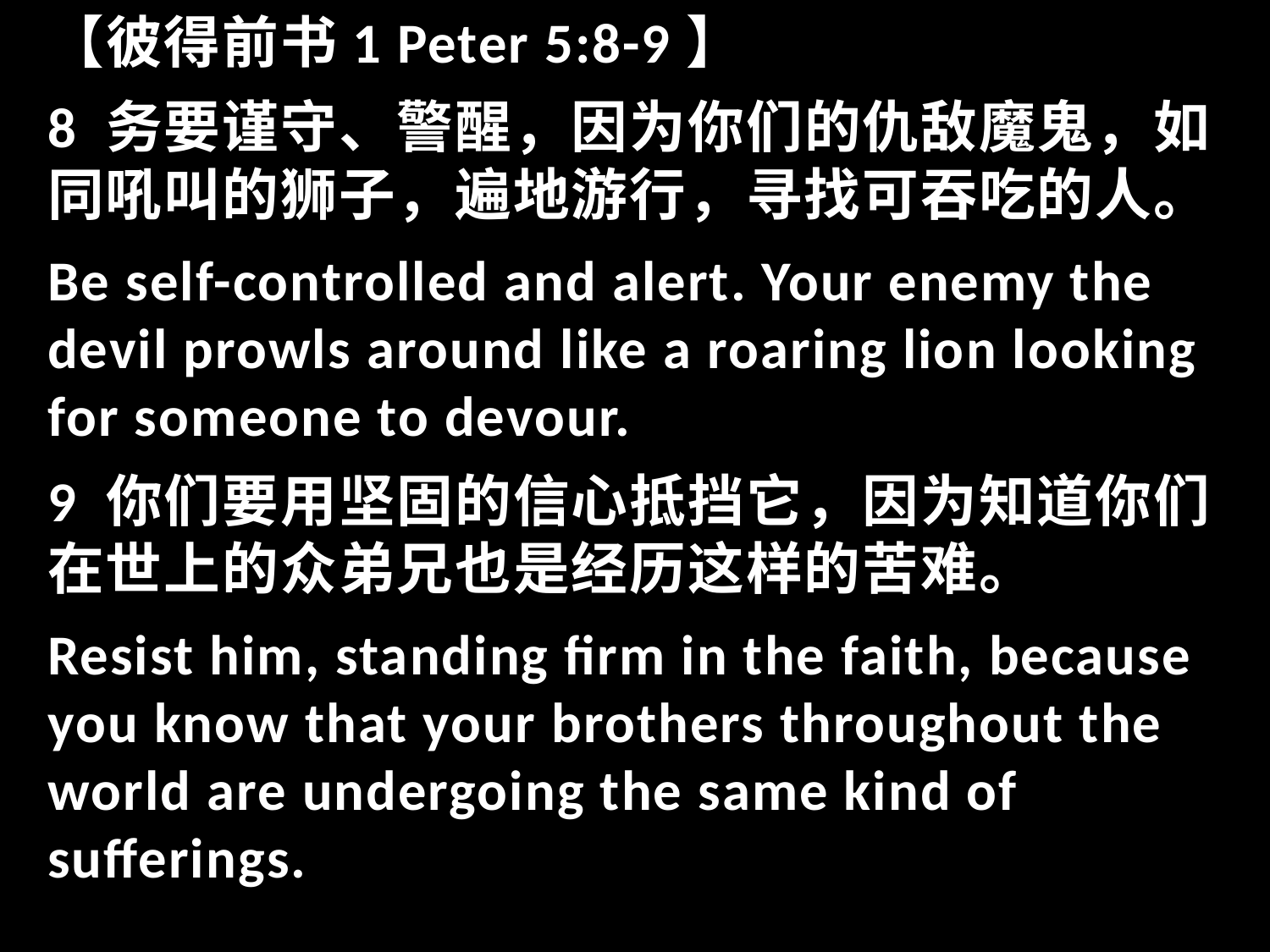

【彼得前书1 Peter 5:8-9】
8 务要谨守、警醒，因为你们的仇敌魔鬼，如同吼叫的狮子，遍地游行，寻找可吞吃的人。
Be self-controlled and alert. Your enemy the devil prowls around like a roaring lion looking for someone to devour.
9 你们要用坚固的信心抵挡它，因为知道你们在世上的众弟兄也是经历这样的苦难。
Resist him, standing firm in the faith, because you know that your brothers throughout the world are undergoing the same kind of sufferings.